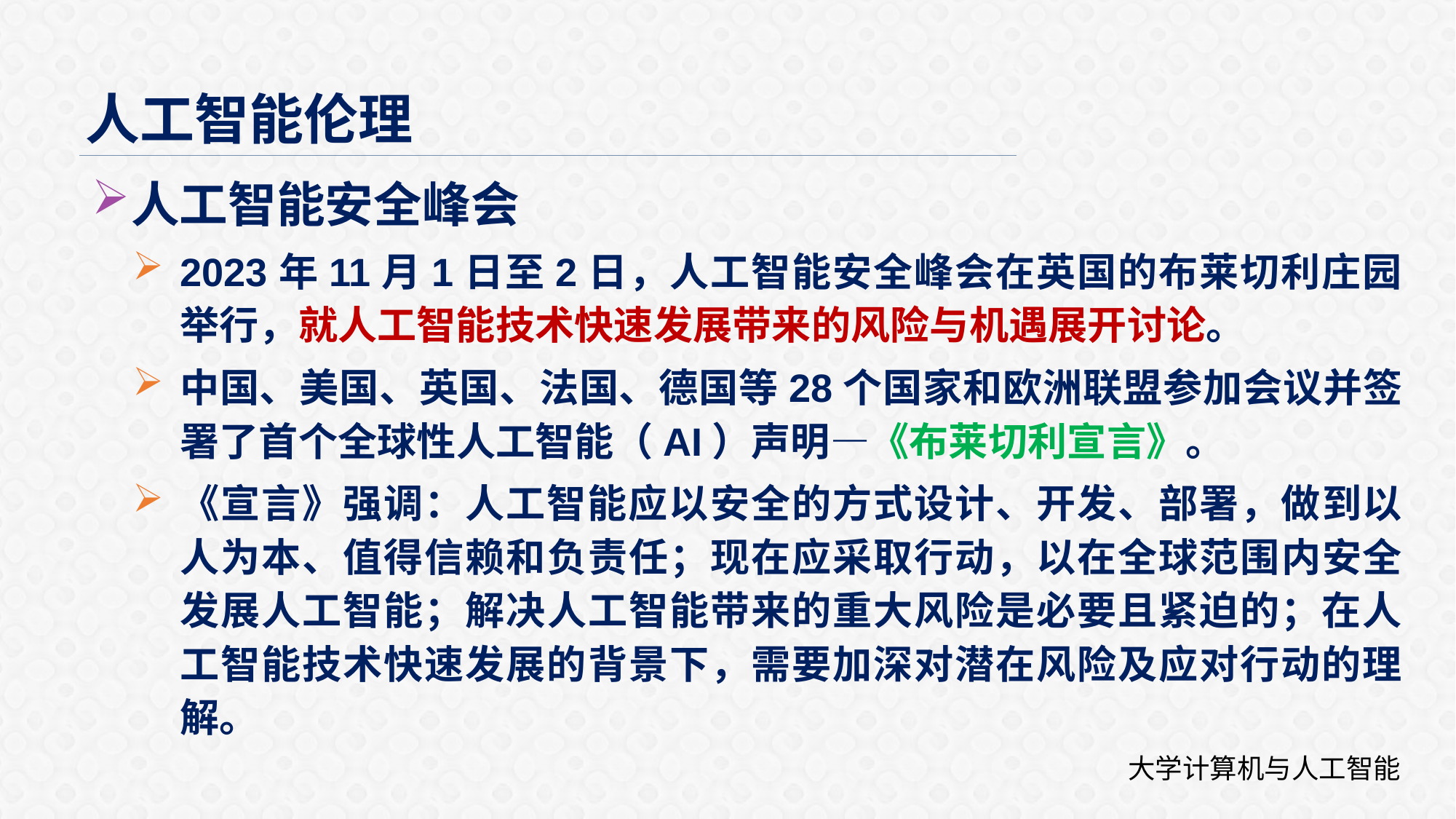

人工智能伦理
人工智能安全峰会
2023年11月1日至2日，人工智能安全峰会在英国的布莱切利庄园举行，就人工智能技术快速发展带来的风险与机遇展开讨论。
中国、美国、英国、法国、德国等28个国家和欧洲联盟参加会议并签署了首个全球性人工智能（AI）声明—《布莱切利宣言》。
《宣言》强调：人工智能应以安全的方式设计、开发、部署，做到以人为本、值得信赖和负责任；现在应采取行动，以在全球范围内安全发展人工智能；解决人工智能带来的重大风险是必要且紧迫的；在人工智能技术快速发展的背景下，需要加深对潜在风险及应对行动的理解。